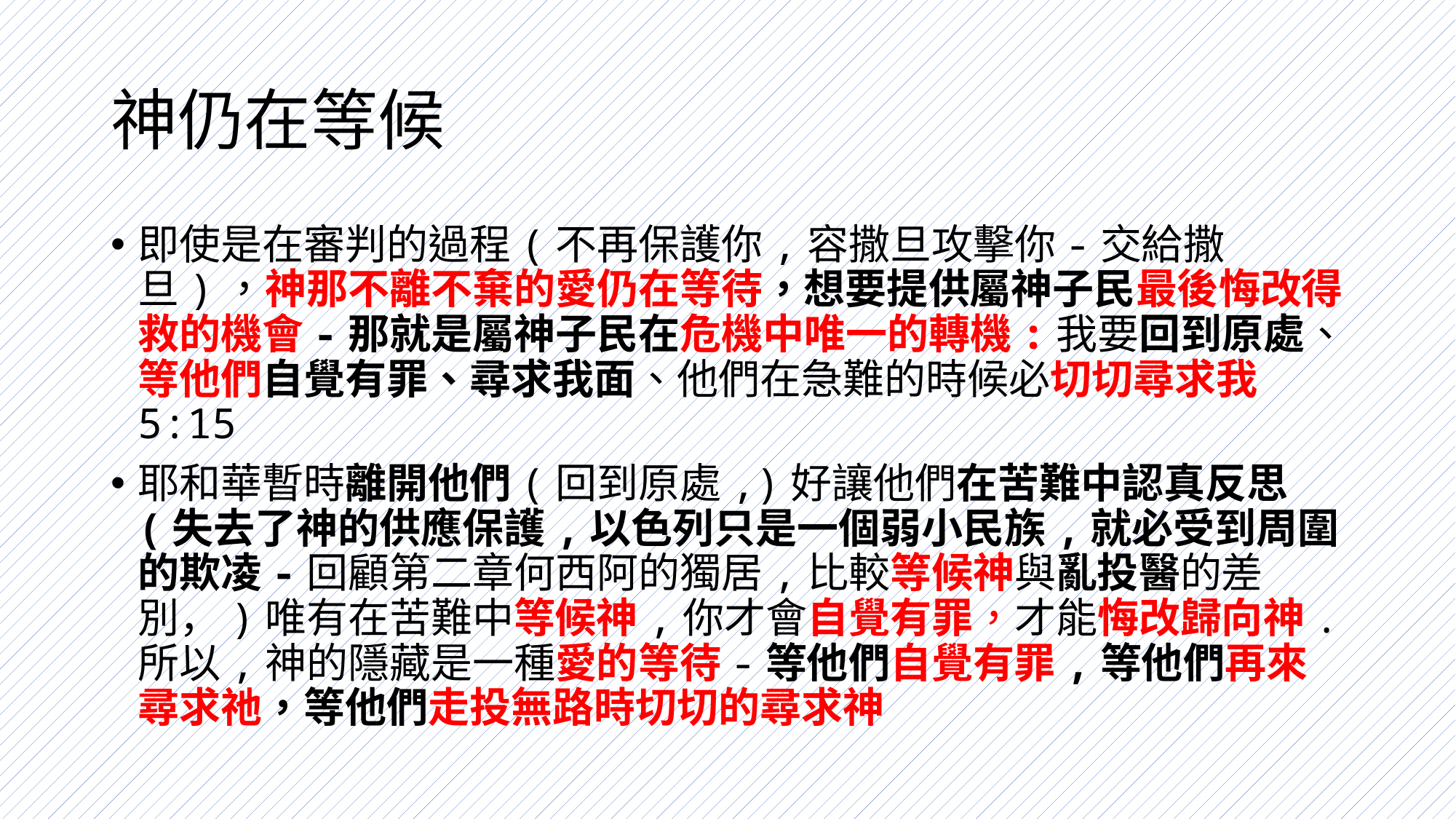

# 神仍在等候
即使是在審判的過程(不再保護你,容撒旦攻擊你-交給撒旦)，神那不離不棄的愛仍在等待，想要提供屬神子民最後悔改得救的機會-那就是屬神子民在危機中唯一的轉機:我要回到原處、等他們自覺有罪、尋求我面、他們在急難的時候必切切尋求我 5:15
耶和華暫時離開他們(回到原處,)好讓他們在苦難中認真反思 (失去了神的供應保護,以色列只是一個弱小民族,就必受到周圍的欺凌-回顧第二章何西阿的獨居,比較等候神與亂投醫的差別，)唯有在苦難中等候神,你才會自覺有罪，才能悔改歸向神.所以,神的隱藏是一種愛的等待-等他們自覺有罪,等他們再來尋求祂，等他們走投無路時切切的尋求神